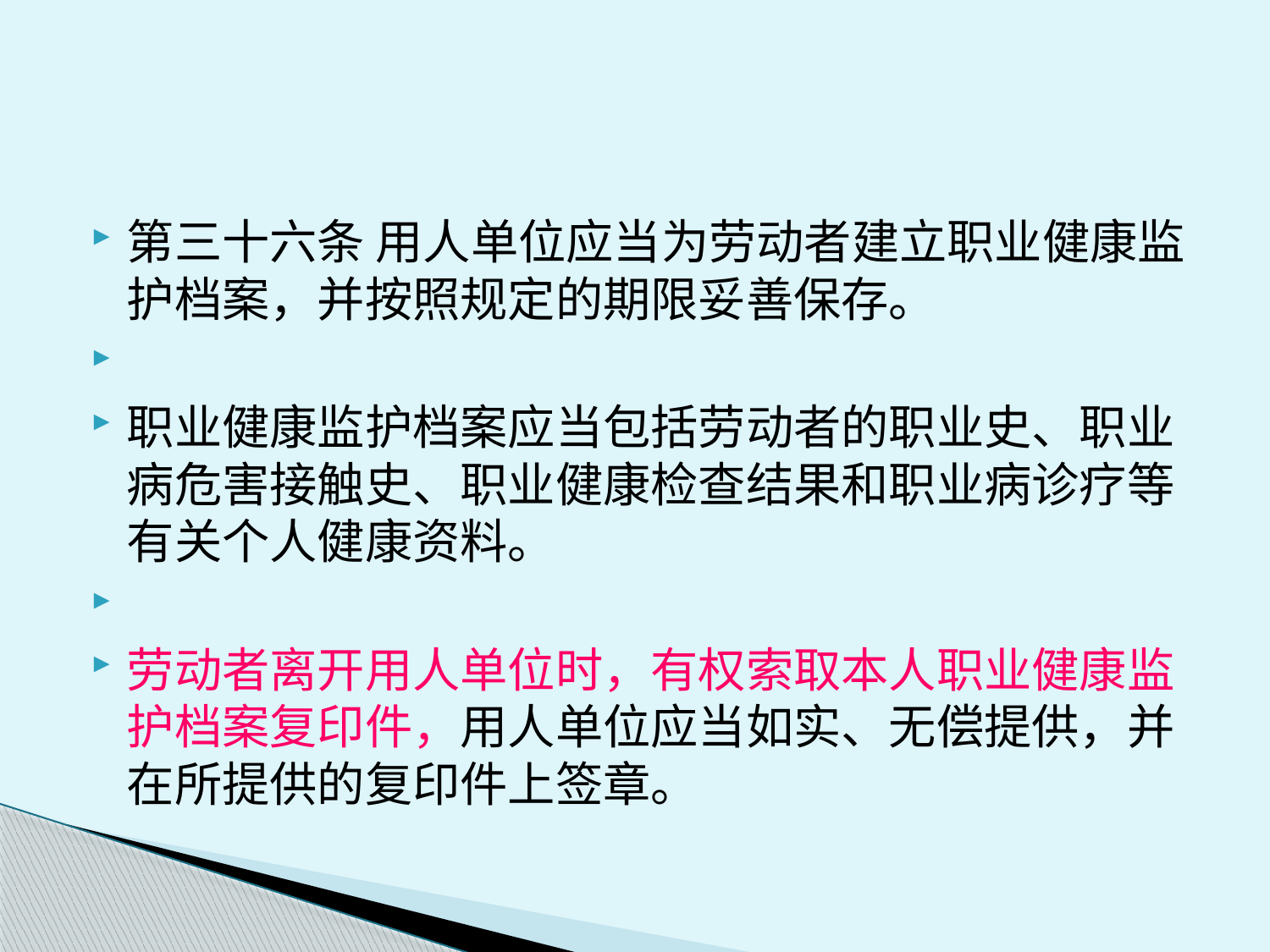

#
第三十六条 用人单位应当为劳动者建立职业健康监护档案，并按照规定的期限妥善保存。

职业健康监护档案应当包括劳动者的职业史、职业病危害接触史、职业健康检查结果和职业病诊疗等有关个人健康资料。

劳动者离开用人单位时，有权索取本人职业健康监护档案复印件，用人单位应当如实、无偿提供，并在所提供的复印件上签章。